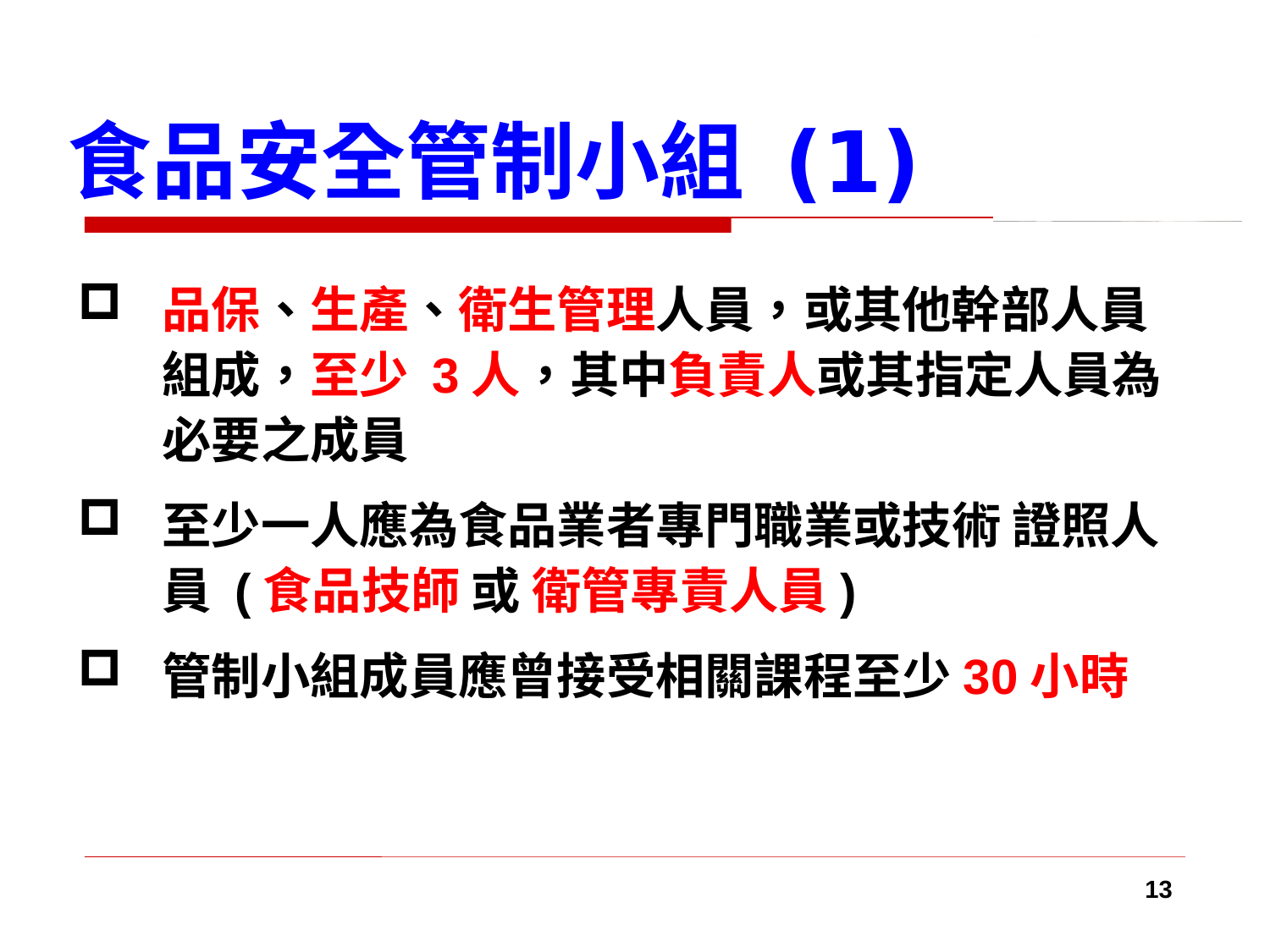

# 食品安全管制小組 (1)
品保、生產、衛生管理人員，或其他幹部人員組成，至少 3人，其中負責人或其指定人員為必要之成員
至少一人應為食品業者專門職業或技術 證照人員 (食品技師 或 衛管專責人員)
管制小組成員應曾接受相關課程至少30小時

13